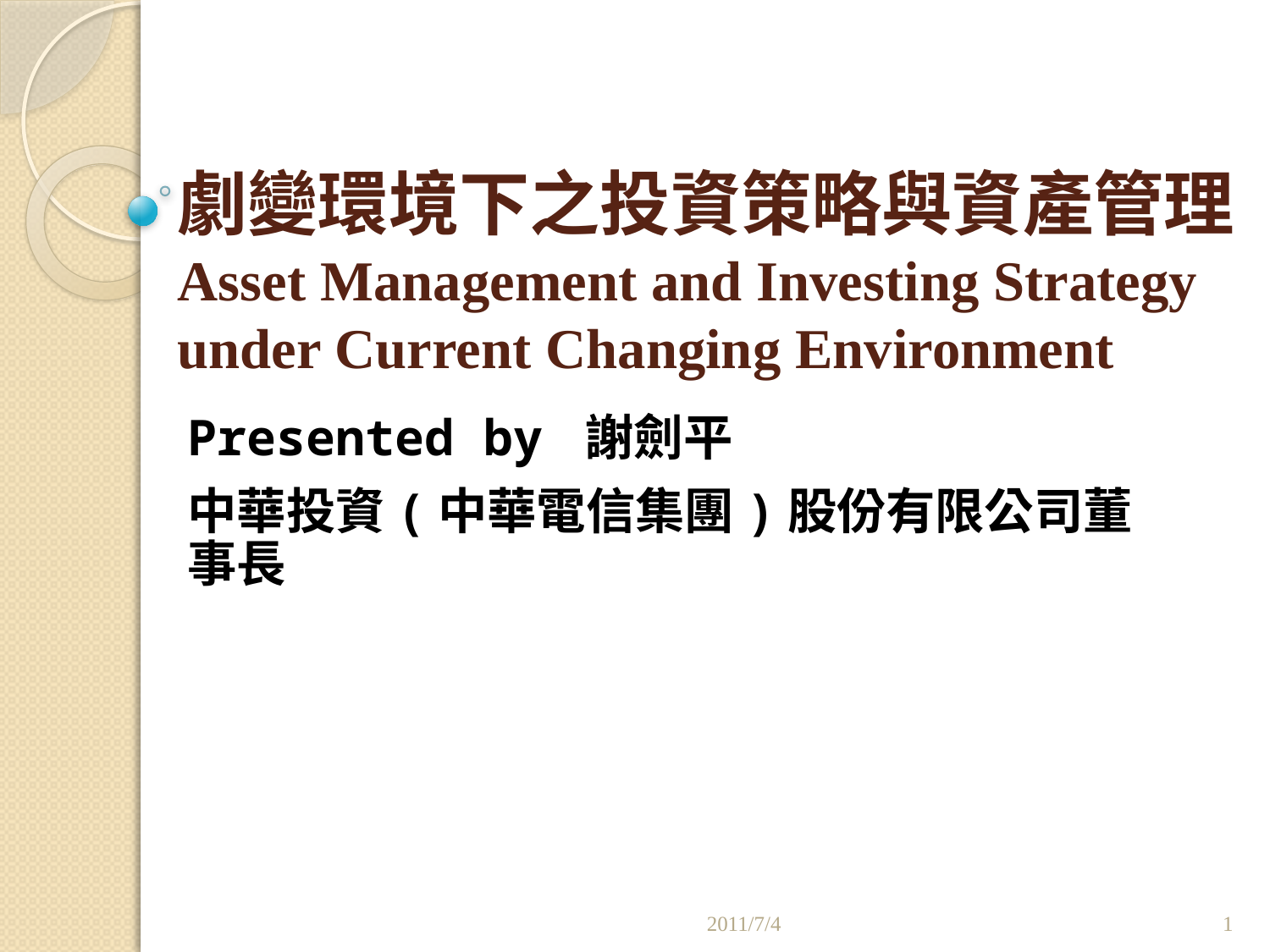

# 劇變環境下之投資策略與資產管理 Asset Management and Investing Strategy under Current Changing Environment
Presented by 謝劍平
中華投資(中華電信集團)股份有限公司董事長

2011/7/4
1